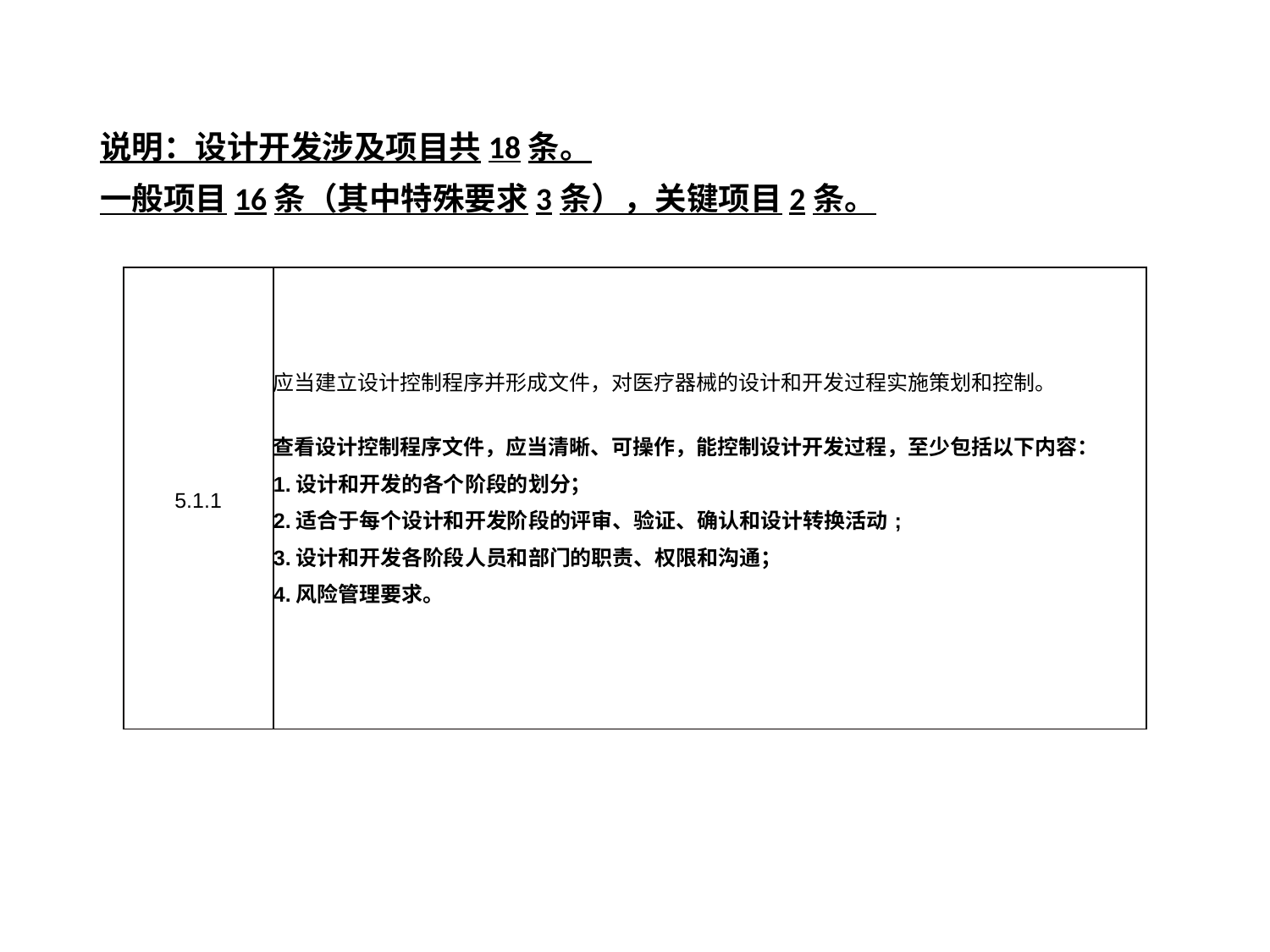

说明：设计开发涉及项目共18条。
一般项目16条（其中特殊要求3条），关键项目2条。
| 5.1.1 | 应当建立设计控制程序并形成文件，对医疗器械的设计和开发过程实施策划和控制。 查看设计控制程序文件，应当清晰、可操作，能控制设计开发过程，至少包括以下内容： 1.设计和开发的各个阶段的划分； 2.适合于每个设计和开发阶段的评审、验证、确认和设计转换活动; 3.设计和开发各阶段人员和部门的职责、权限和沟通； 4.风险管理要求。 |
| --- | --- |
14